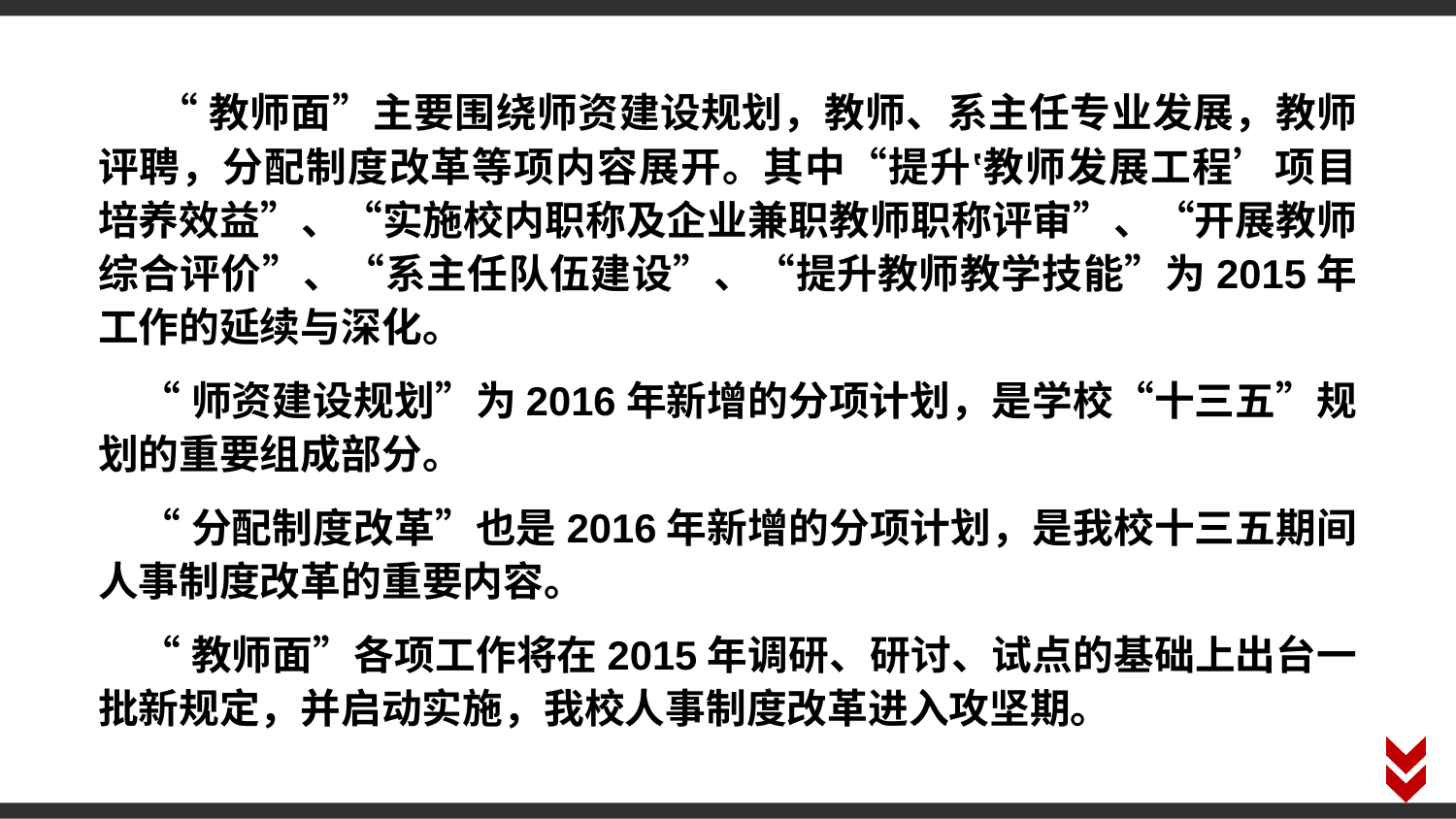

“教师面”主要围绕师资建设规划，教师、系主任专业发展，教师评聘，分配制度改革等项内容展开。其中“提升‛教师发展工程’项目培养效益”、“实施校内职称及企业兼职教师职称评审”、“开展教师综合评价”、“系主任队伍建设”、“提升教师教学技能”为2015年工作的延续与深化。
        “师资建设规划”为2016年新增的分项计划，是学校“十三五”规划的重要组成部分。
        “分配制度改革”也是2016年新增的分项计划，是我校十三五期间人事制度改革的重要内容。
        “教师面”各项工作将在2015年调研、研讨、试点的基础上出台一批新规定，并启动实施，我校人事制度改革进入攻坚期。